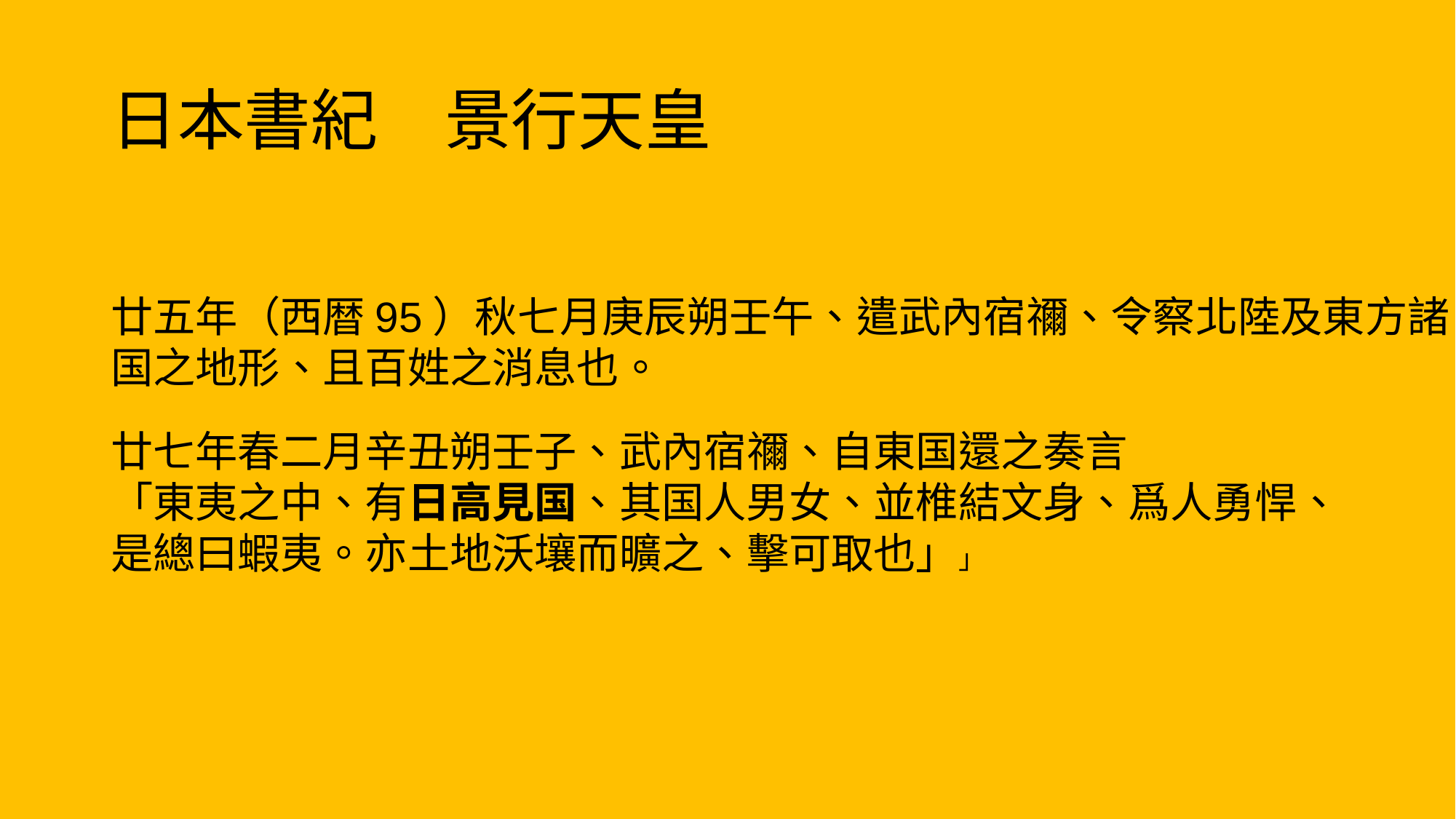

# 日本書紀　景行天皇
廿五年（西暦95）秋七月庚辰朔壬午、遣武內宿禰、令察北陸及東方諸国之地形、且百姓之消息也。
廿七年春二月辛丑朔壬子、武內宿禰、自東国還之奏言
「東夷之中、有日高見国、其国人男女、並椎結文身、爲人勇悍、
是總曰蝦夷。亦土地沃壤而曠之、擊可取也」」